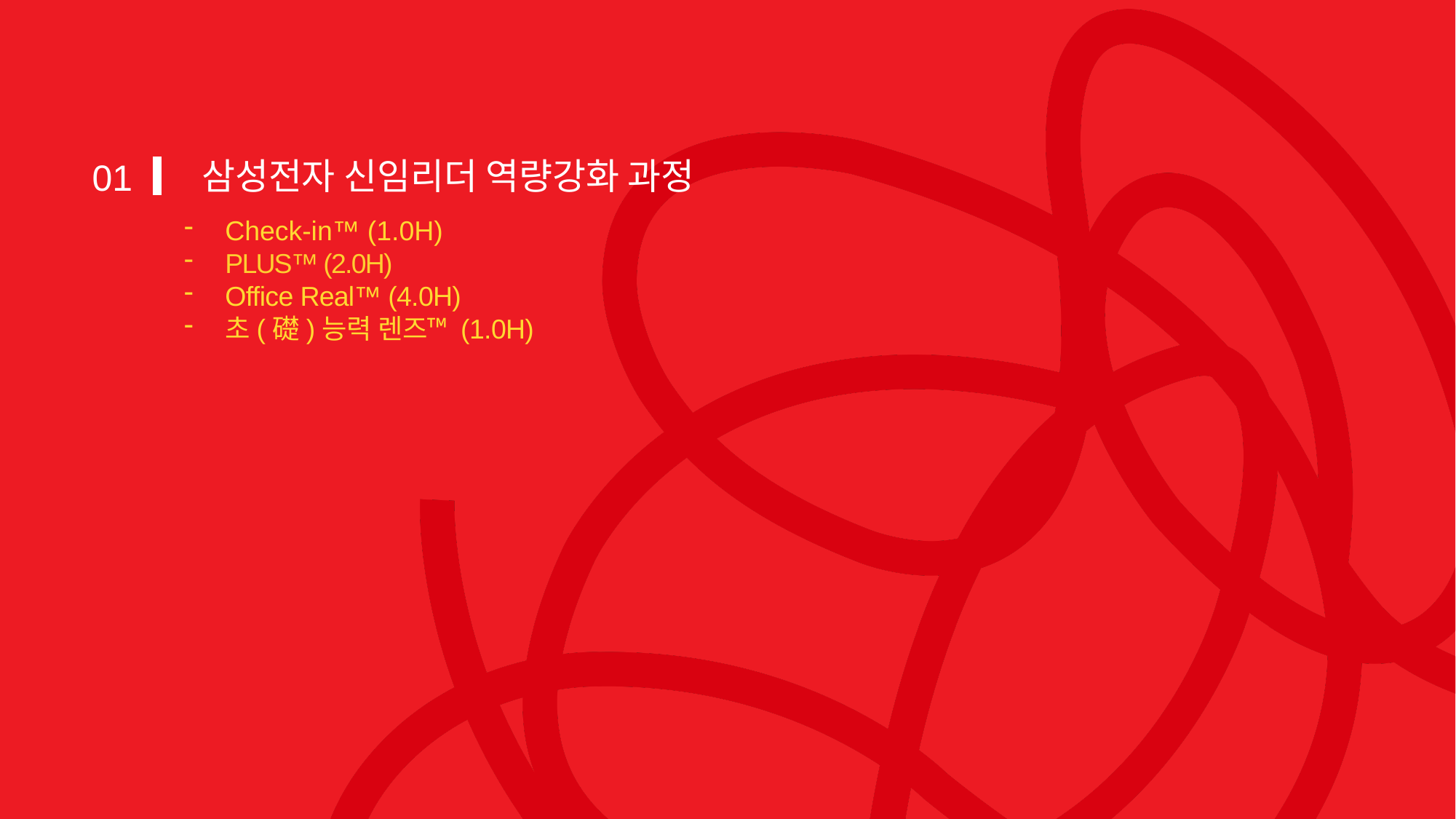

삼성전자 신임리더 역량강화 과정
01
Check-in™ (1.0H)
PLUS™ (2.0H)
Office Real™ (4.0H)
초(礎)능력 렌즈™ (1.0H)